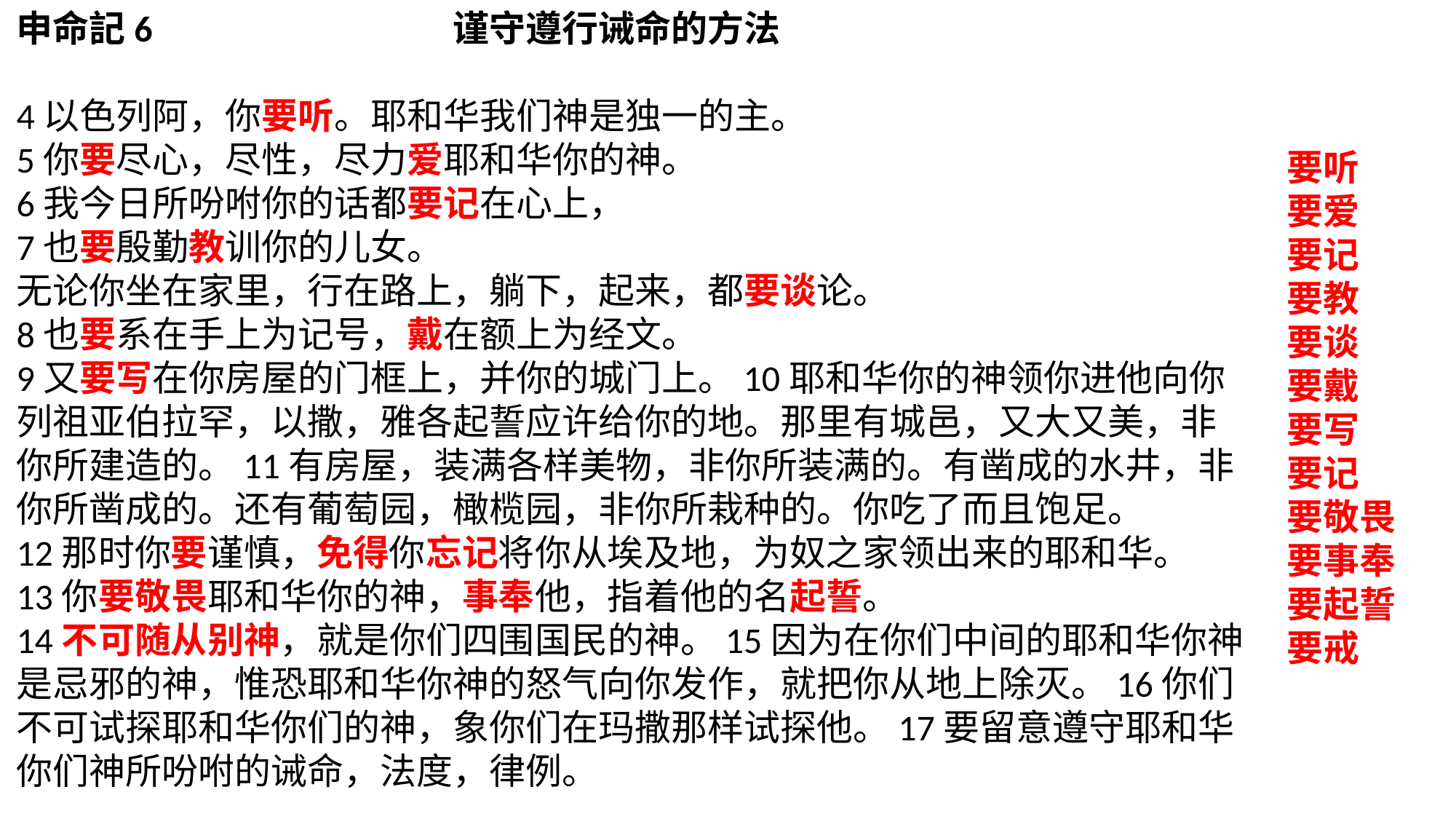

申命記6 			谨守遵行诫命的方法

4以色列阿，你要听。耶和华我们神是独一的主。
5你要尽心，尽性，尽力爱耶和华你的神。
6我今日所吩咐你的话都要记在心上，
7也要殷勤教训你的儿女。
无论你坐在家里，行在路上，躺下，起来，都要谈论。
8也要系在手上为记号，戴在额上为经文。
9又要写在你房屋的门框上，并你的城门上。10耶和华你的神领你进他向你列祖亚伯拉罕，以撒，雅各起誓应许给你的地。那里有城邑，又大又美，非你所建造的。11有房屋，装满各样美物，非你所装满的。有凿成的水井，非你所凿成的。还有葡萄园，橄榄园，非你所栽种的。你吃了而且饱足。
12那时你要谨慎，免得你忘记将你从埃及地，为奴之家领出来的耶和华。
13你要敬畏耶和华你的神，事奉他，指着他的名起誓。
14不可随从别神，就是你们四围国民的神。15因为在你们中间的耶和华你神是忌邪的神，惟恐耶和华你神的怒气向你发作，就把你从地上除灭。16你们不可试探耶和华你们的神，象你们在玛撒那样试探他。17要留意遵守耶和华你们神所吩咐的诫命，法度，律例。
要听
要爱
要记
要教
要谈
要戴
要写
要记
要敬畏
要事奉
要起誓
要戒